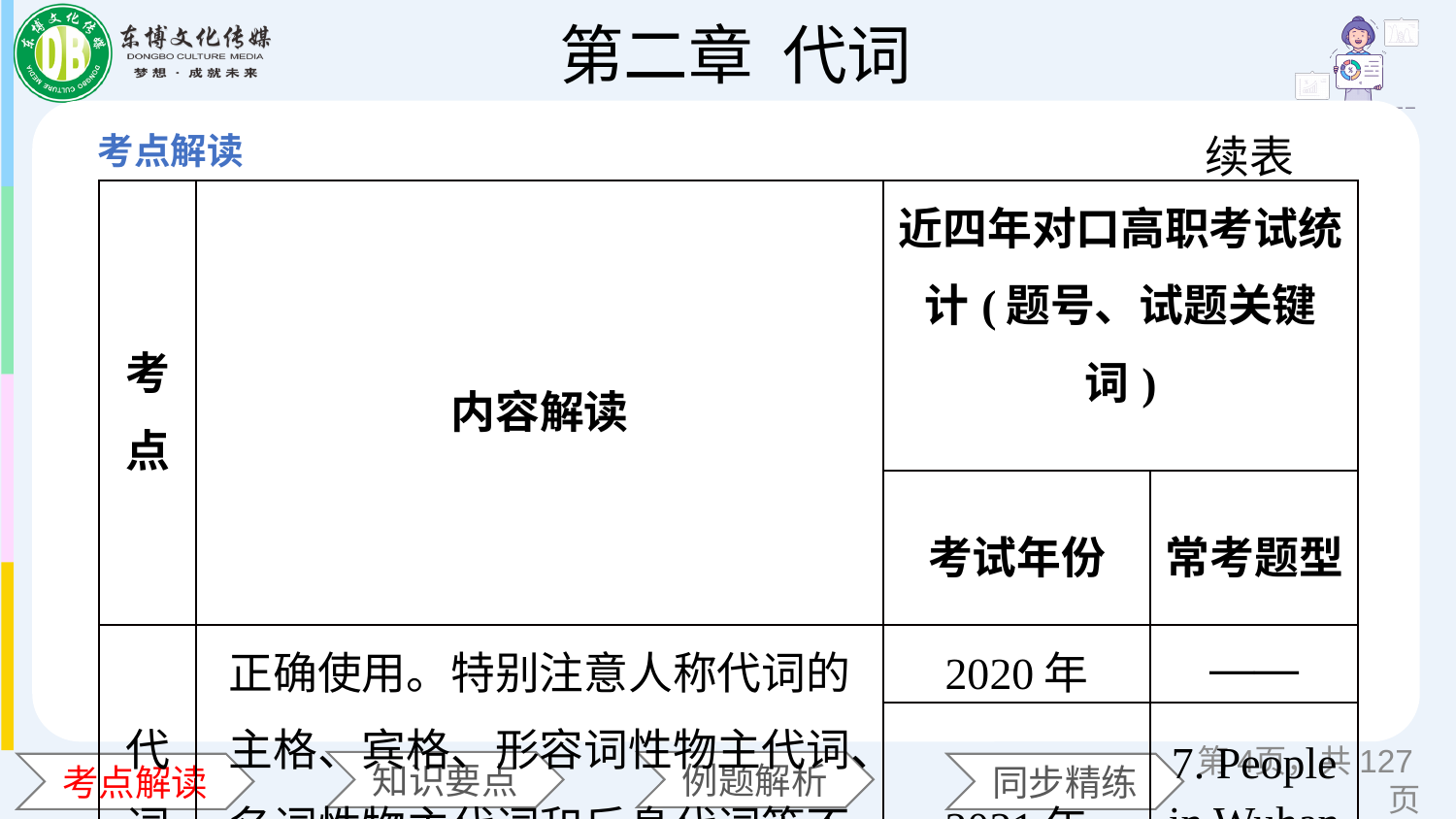

续表
| 考点 | 内容解读 | 近四年对口高职考试统计(题号、试题关键词) |  |
| --- | --- | --- | --- |
|  |  | 考试年份 | 常考题型 |
| 代词 | 正确使用。特别注意人称代词的主格、宾格、形容词性物主代词、名词性物主代词和反身代词等不同格的正确使用 | 2020年 | —— |
|  |  | 2021年 | 7. People in Wuhan thanked |
第4页，共127页